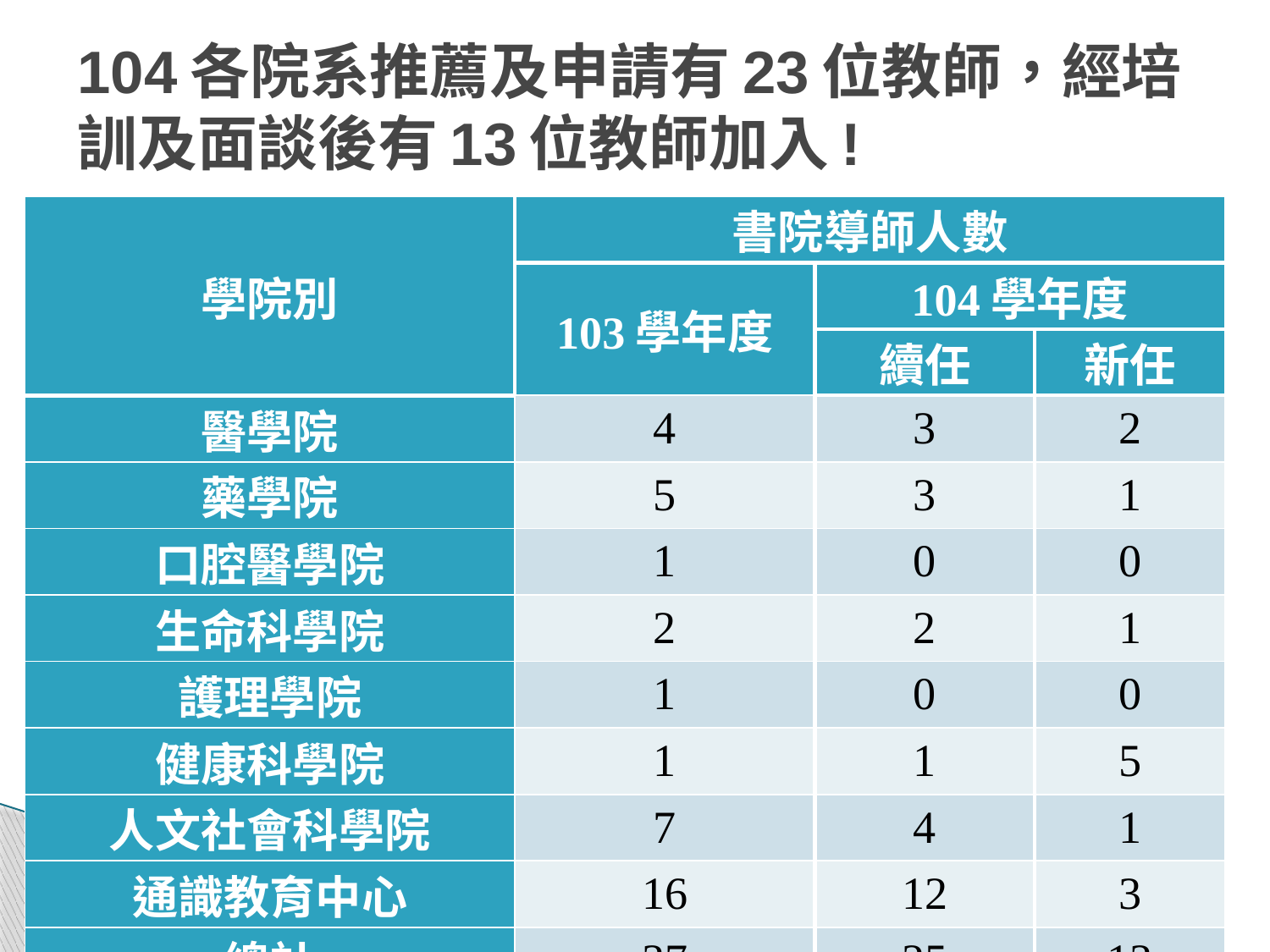

# 104各院系推薦及申請有23位教師，經培訓及面談後有13位教師加入!
| 學院別 | 書院導師人數 |  |  |
| --- | --- | --- | --- |
|  | 103學年度 | 104學年度 |  |
|  |  | 續任 | 新任 |
| 醫學院 | 4 | 3 | 2 |
| 藥學院 | 5 | 3 | 1 |
| 口腔醫學院 | 1 | 0 | 0 |
| 生命科學院 | 2 | 2 | 1 |
| 護理學院 | 1 | 0 | 0 |
| 健康科學院 | 1 | 1 | 5 |
| 人文社會科學院 | 7 | 4 | 1 |
| 通識教育中心 | 16 | 12 | 3 |
| 總計 | 37 | 25 | 13 |